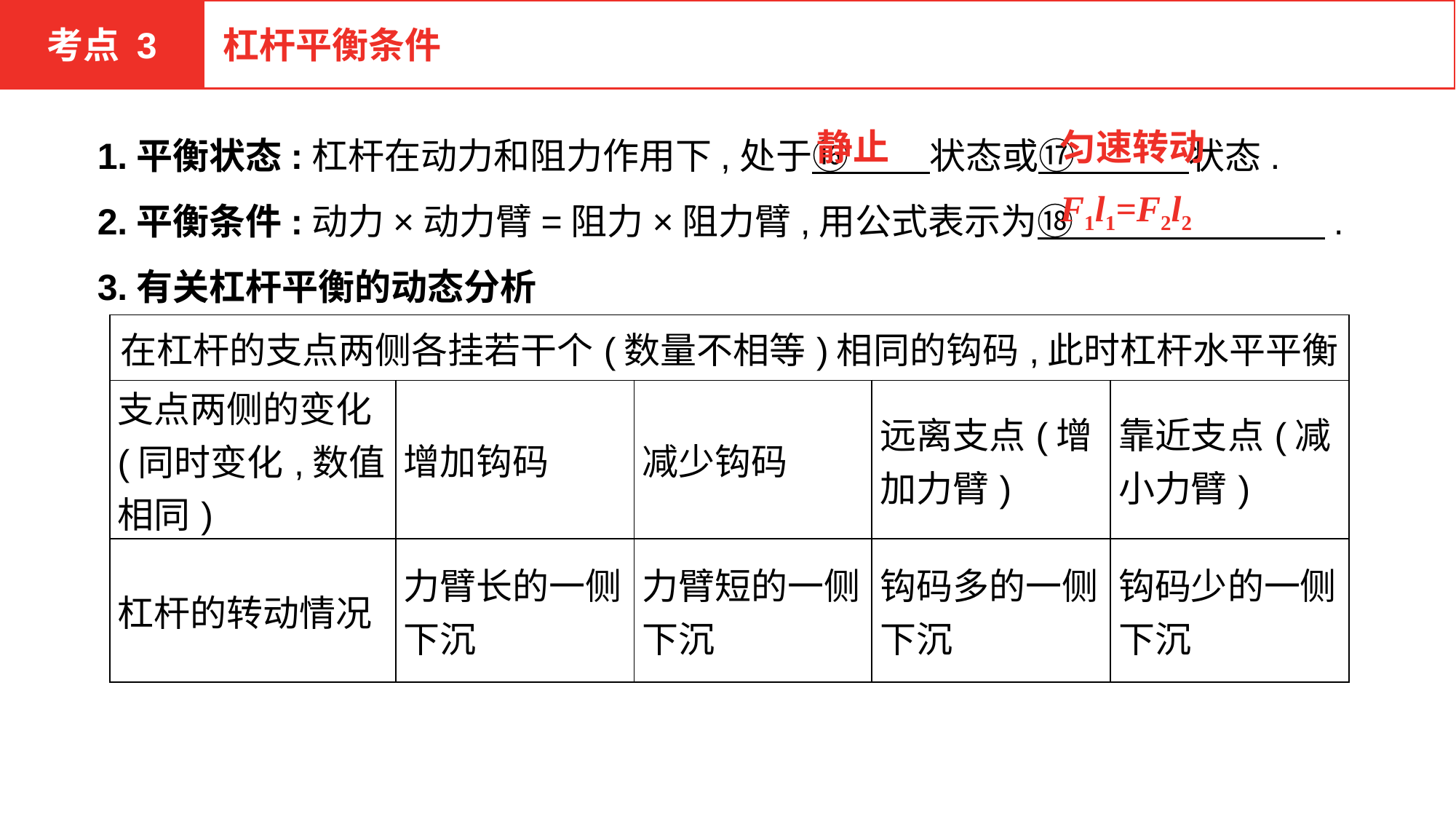

考点 3
杠杆平衡条件
1.平衡状态:杠杆在动力和阻力作用下,处于⑯　 　状态或⑰　 　    状态.
2.平衡条件:动力×动力臂=阻力×阻力臂,用公式表示为⑱　　 　   　　　.
3.有关杠杆平衡的动态分析
静止
匀速转动
F1l1=F2l2
| 在杠杆的支点两侧各挂若干个(数量不相等)相同的钩码,此时杠杆水平平衡 |  |  |  |  |
| --- | --- | --- | --- | --- |
| 支点两侧的变化(同时变化,数值相同) | 增加钩码 | 减少钩码 | 远离支点(增加力臂) | 靠近支点(减小力臂) |
| 杠杆的转动情况 | 力臂长的一侧下沉 | 力臂短的一侧下沉 | 钩码多的一侧下沉 | 钩码少的一侧下沉 |